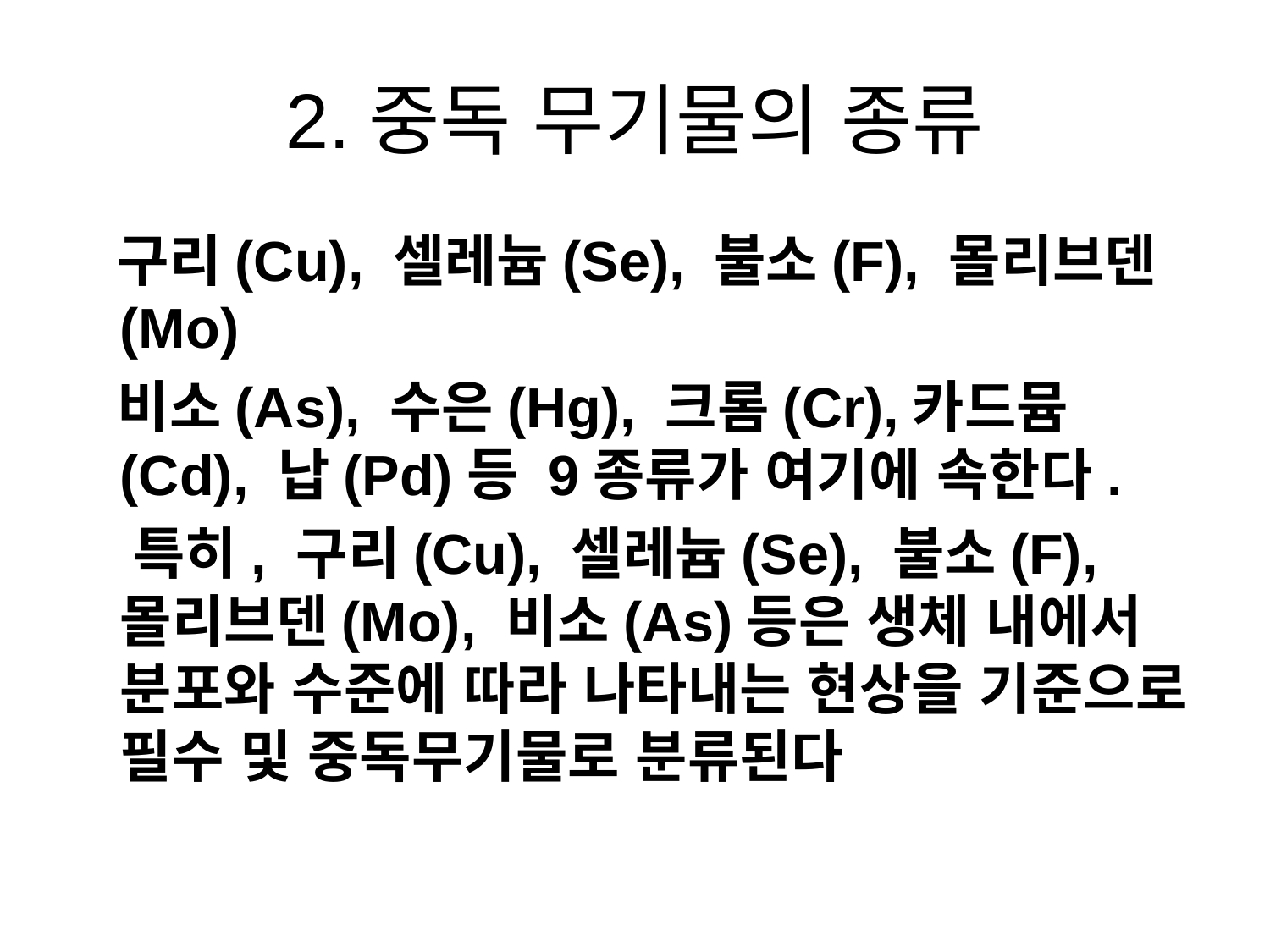

# 2.중독 무기물의 종류
  구리(Cu), 셀레늄(Se), 불소(F), 몰리브덴(Mo)
  비소(As), 수은(Hg), 크롬(Cr),카드뮴(Cd), 납(Pd)등 9종류가 여기에 속한다.
   특히, 구리(Cu), 셀레늄(Se), 불소(F), 몰리브덴(Mo), 비소(As)등은 생체 내에서 분포와 수준에 따라 나타내는 현상을 기준으로 필수 및 중독무기물로 분류된다